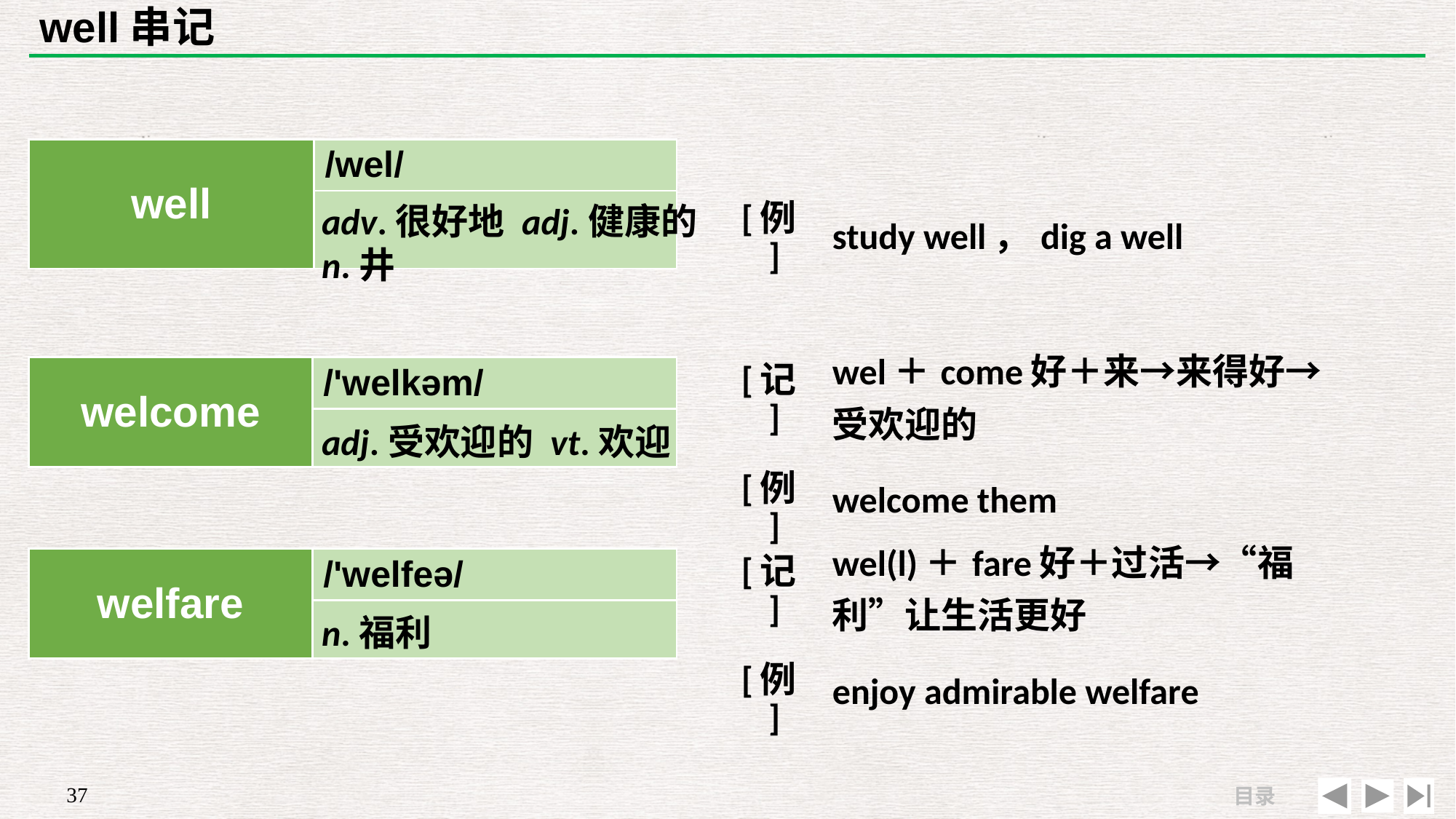

# well串记

|  |  |
| --- | --- |
| [例] | study well，dig a well |
| well | /wel/ |
| --- | --- |
|  |  |
adv.很好地 adj.健康的
n.井
| [记] | wel＋come好＋来→来得好→ 受欢迎的 |
| --- | --- |
| [例] | welcome them |
| welcome | /'welkəm/ |
| --- | --- |
|  |  |
adj.受欢迎的 vt.欢迎
| [记] | wel(l)＋fare好＋过活→“福利”让生活更好 |
| --- | --- |
| [例] | enjoy admirable welfare |
| welfare | /'welfeə/ |
| --- | --- |
|  |  |
n.福利